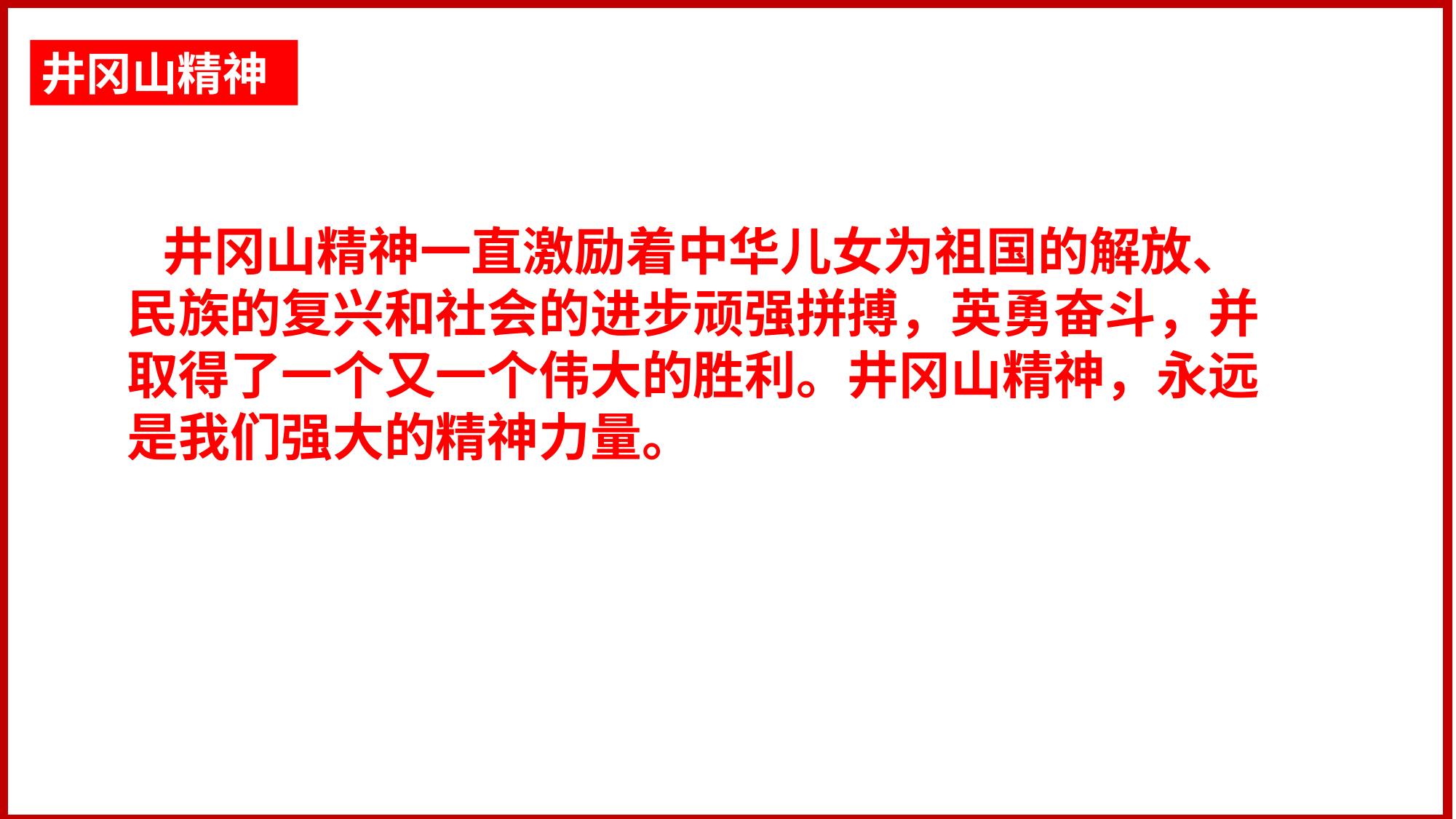

井冈山精神
  井冈山精神一直激励着中华儿女为祖国的解放、民族的复兴和社会的进步顽强拼搏，英勇奋斗，并取得了一个又一个伟大的胜利。井冈山精神，永远是我们强大的精神力量。